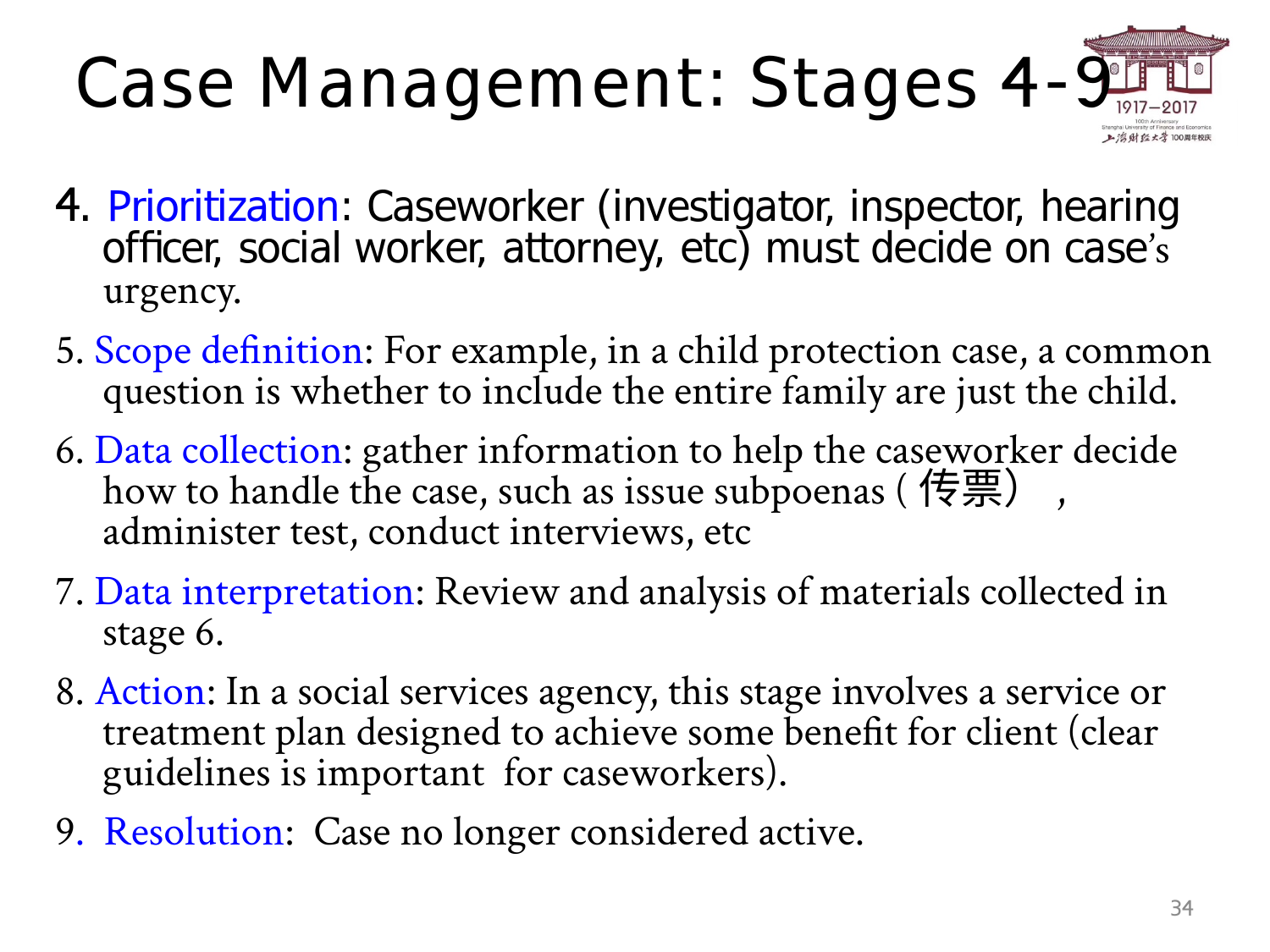

# Case Management: Stages 4-9
4. Prioritization: Caseworker (investigator, inspector, hearing officer, social worker, attorney, etc) must decide on case’s urgency.
5. Scope definition: For example, in a child protection case, a common question is whether to include the entire family are just the child.
6. Data collection: gather information to help the caseworker decide how to handle the case, such as issue subpoenas (传票）, administer test, conduct interviews, etc
7. Data interpretation: Review and analysis of materials collected in stage 6.
8. Action: In a social services agency, this stage involves a service or treatment plan designed to achieve some benefit for client (clear guidelines is important  for caseworkers).
9.  Resolution:  Case no longer considered active.
34